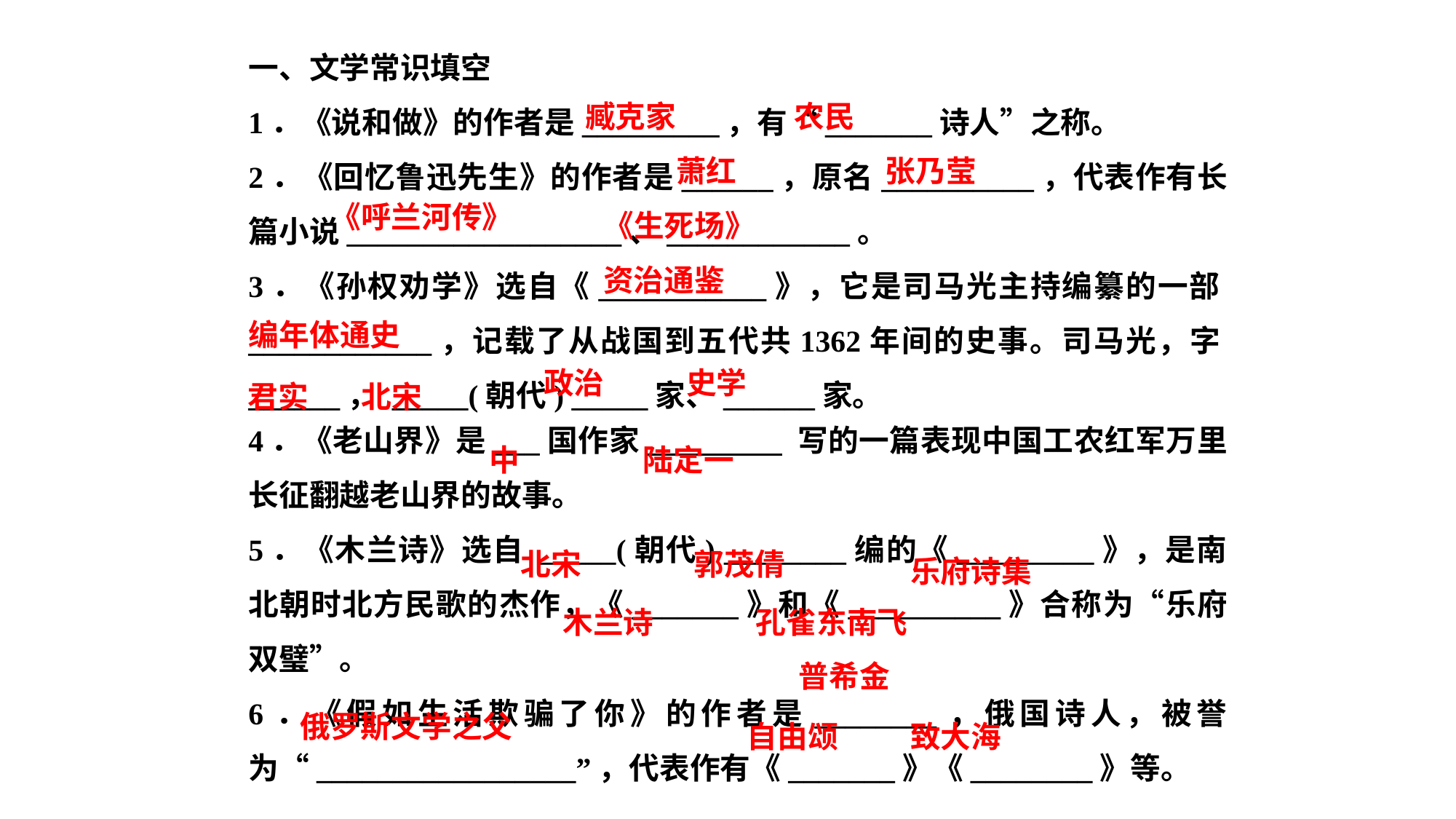

一、文学常识填空
1．《说和做》的作者是_________，有“_______诗人”之称。
2．《回忆鲁迅先生》的作者是______，原名__________，代表作有长篇小说__________________、____________。
3．《孙权劝学》选自《___________》，它是司马光主持编纂的一部____________，记载了从战国到五代共1362年间的史事。司马光，字______， _____(朝代) _____家、______家。

臧克家
农民
萧红
张乃莹
《呼兰河传》
《生死场》
资治通鉴
编年体通史
政治
史学
君实
北宋
4．《老山界》是___国作家__              写的一篇表现中国工农红军万里长征翻越老山界的故事。
5．《木兰诗》选自 _____(朝代) ________编的《_________》，是南北朝时北方民歌的杰作，《_______》和《__________》合称为“乐府双璧”。
6．《假如生活欺骗了你》的作者是________，俄国诗人，被誉为“_________________”，代表作有《_______》《________》等。

中
陆定一
北宋
郭茂倩
乐府诗集
木兰诗
孔雀东南飞
普希金
俄罗斯文学之父
自由颂
致大海